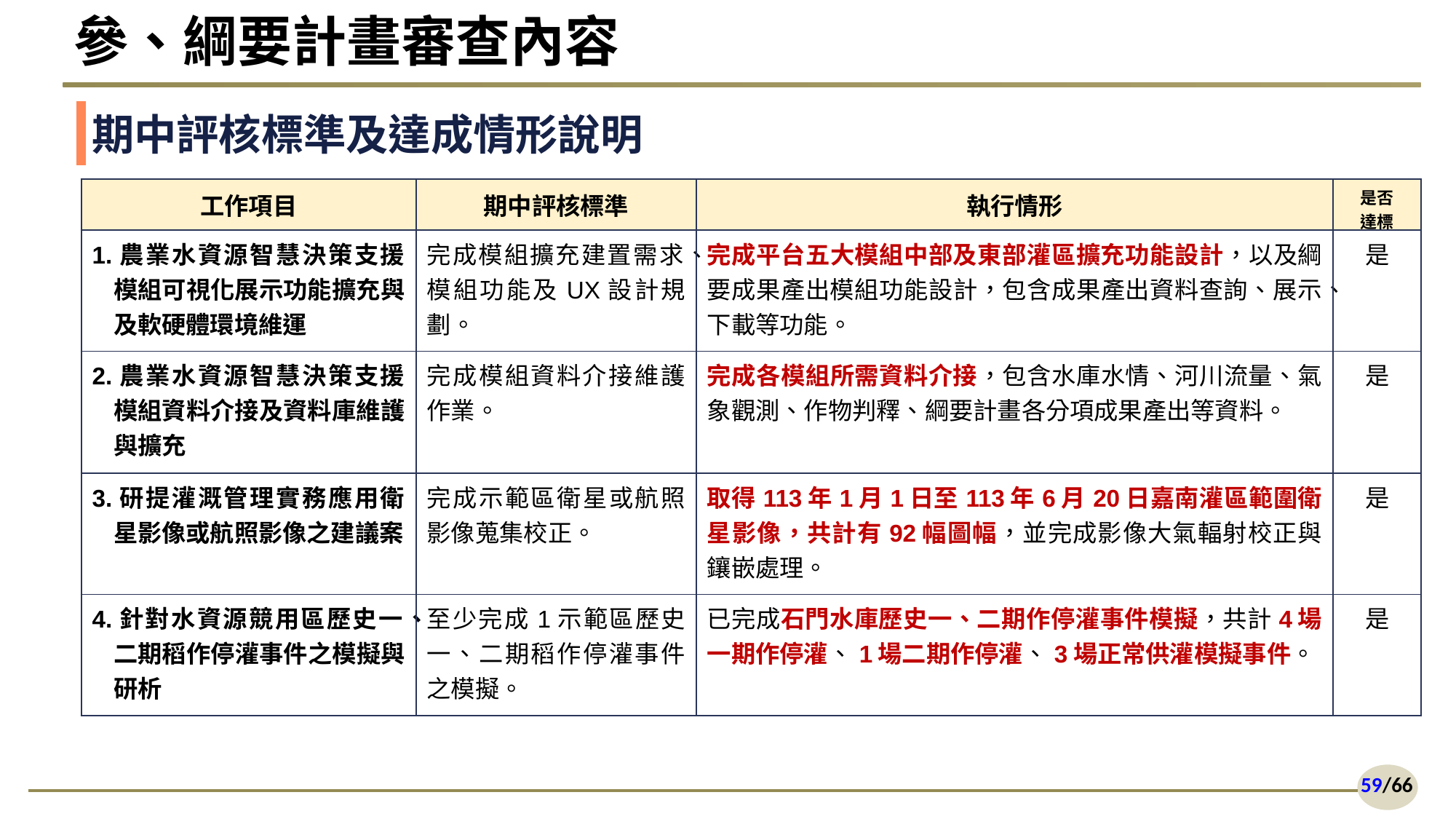

# 參、綱要計畫審查內容
期中評核標準及達成情形說明
| 工作項目 | 期中評核標準 | 執行情形 | 是否 達標 |
| --- | --- | --- | --- |
| 1.農業水資源智慧決策支援模組可視化展示功能擴充與及軟硬體環境維運 | 完成模組擴充建置需求、模組功能及UX設計規劃。 | 完成平台五大模組中部及東部灌區擴充功能設計，以及綱要成果產出模組功能設計，包含成果產出資料查詢、展示、下載等功能。 | 是 |
| 2.農業水資源智慧決策支援模組資料介接及資料庫維護與擴充 | 完成模組資料介接維護作業。 | 完成各模組所需資料介接，包含水庫水情、河川流量、氣象觀測、作物判釋、綱要計畫各分項成果產出等資料。 | 是 |
| 3.研提灌溉管理實務應用衛星影像或航照影像之建議案 | 完成示範區衛星或航照影像蒐集校正。 | 取得113年1月1日至113年6月20日嘉南灌區範圍衛星影像，共計有92幅圖幅，並完成影像大氣輻射校正與鑲嵌處理。 | 是 |
| 4.針對水資源競用區歷史一、二期稻作停灌事件之模擬與研析 | 至少完成1示範區歷史一、二期稻作停灌事件之模擬。 | 已完成石門水庫歷史一、二期作停灌事件模擬，共計4場一期作停灌、1場二期作停灌、3場正常供灌模擬事件。 | 是 |
59/66